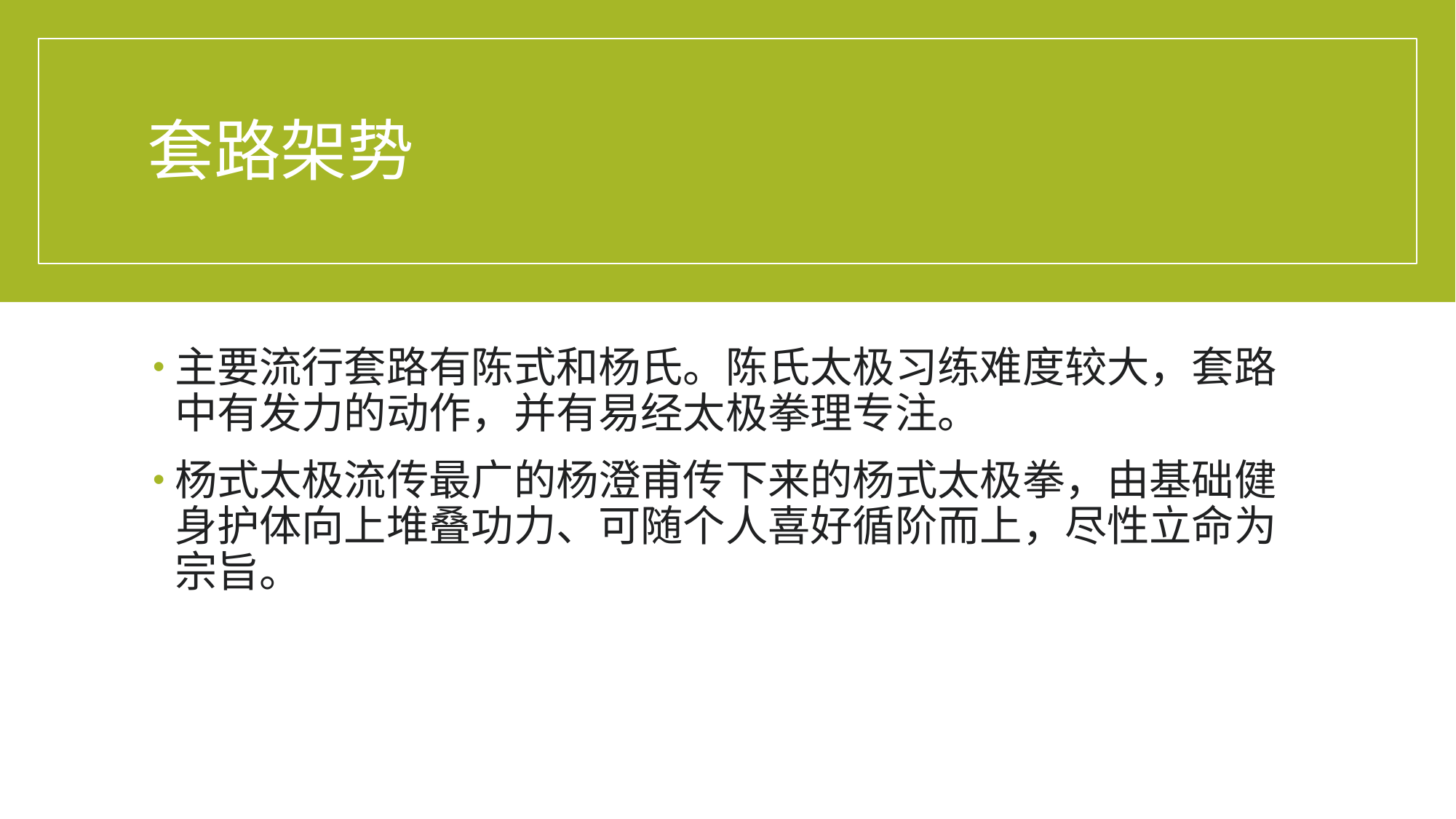

# 套路架势

主要流行套路有陈式和杨氏。陈氏太极习练难度较大，套路中有发力的动作，并有易经太极拳理专注。
杨式太极流传最广的杨澄甫传下来的杨式太极拳，由基础健身护体向上堆叠功力、可随个人喜好循阶而上，尽性立命为宗旨。